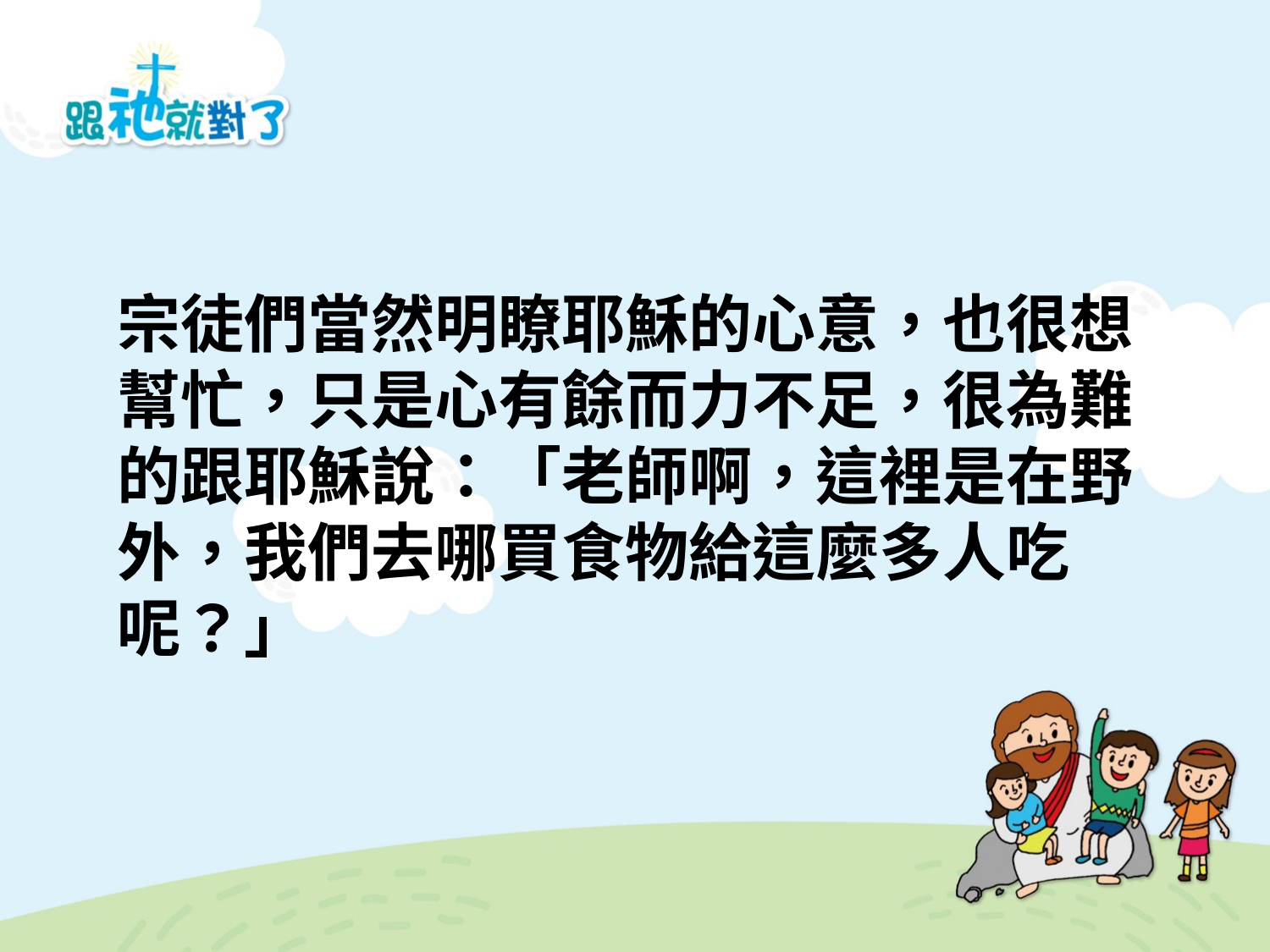

宗徒們當然明瞭耶穌的心意，也很想幫忙，只是心有餘而力不足，很為難的跟耶穌說：「老師啊，這裡是在野外，我們去哪買食物給這麼多人吃呢？」